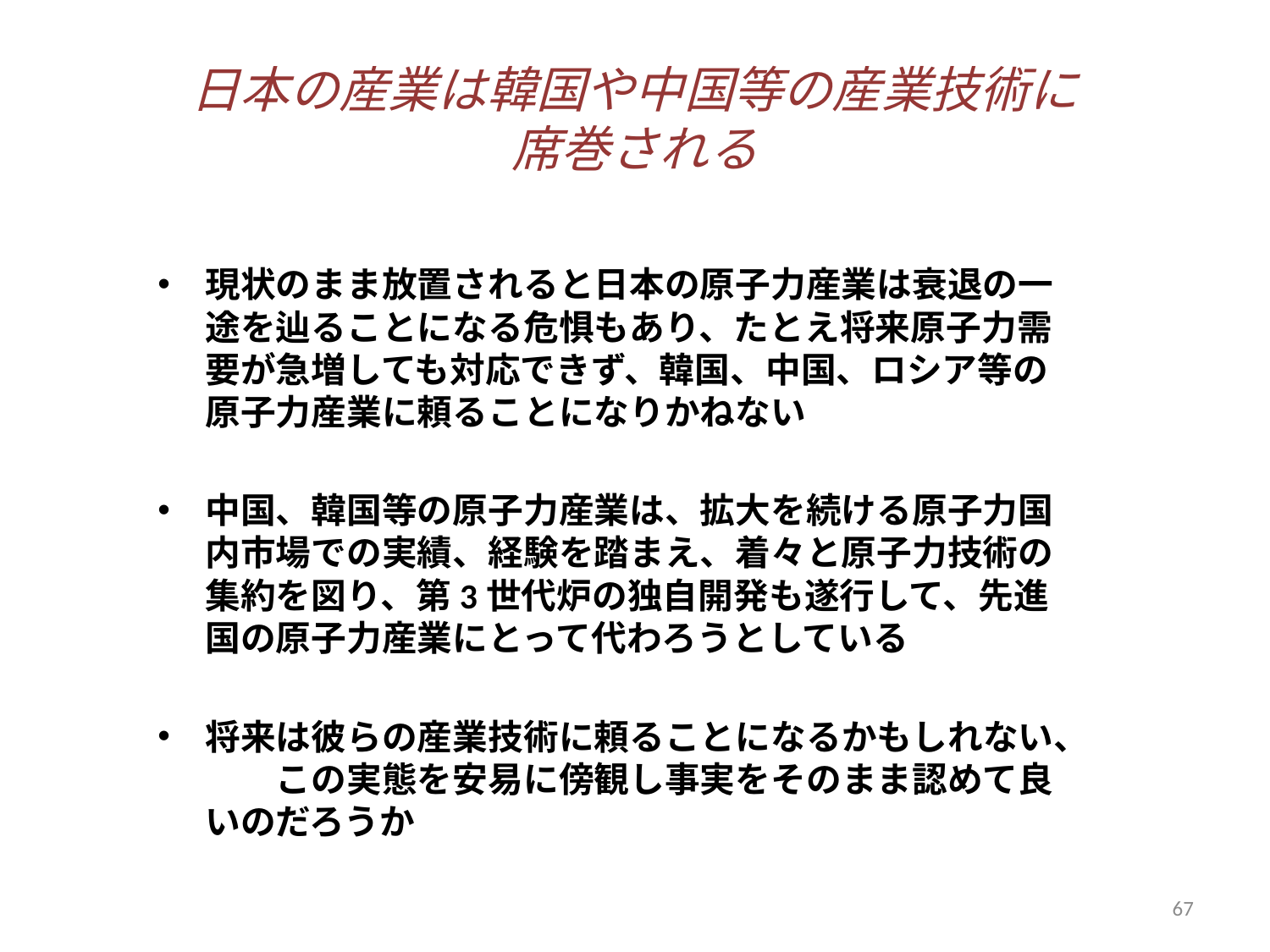

# 日本の産業は韓国や中国等の産業技術に 席巻される
現状のまま放置されると日本の原子力産業は衰退の一途を辿ることになる危惧もあり、たとえ将来原子力需要が急増しても対応できず、韓国、中国、ロシア等の原子力産業に頼ることになりかねない

中国、韓国等の原子力産業は、拡大を続ける原子力国内市場での実績、経験を踏まえ、着々と原子力技術の集約を図り、第3世代炉の独自開発も遂行して、先進国の原子力産業にとって代わろうとしている

将来は彼らの産業技術に頼ることになるかもしれない、　　この実態を安易に傍観し事実をそのまま認めて良いのだろうか

67